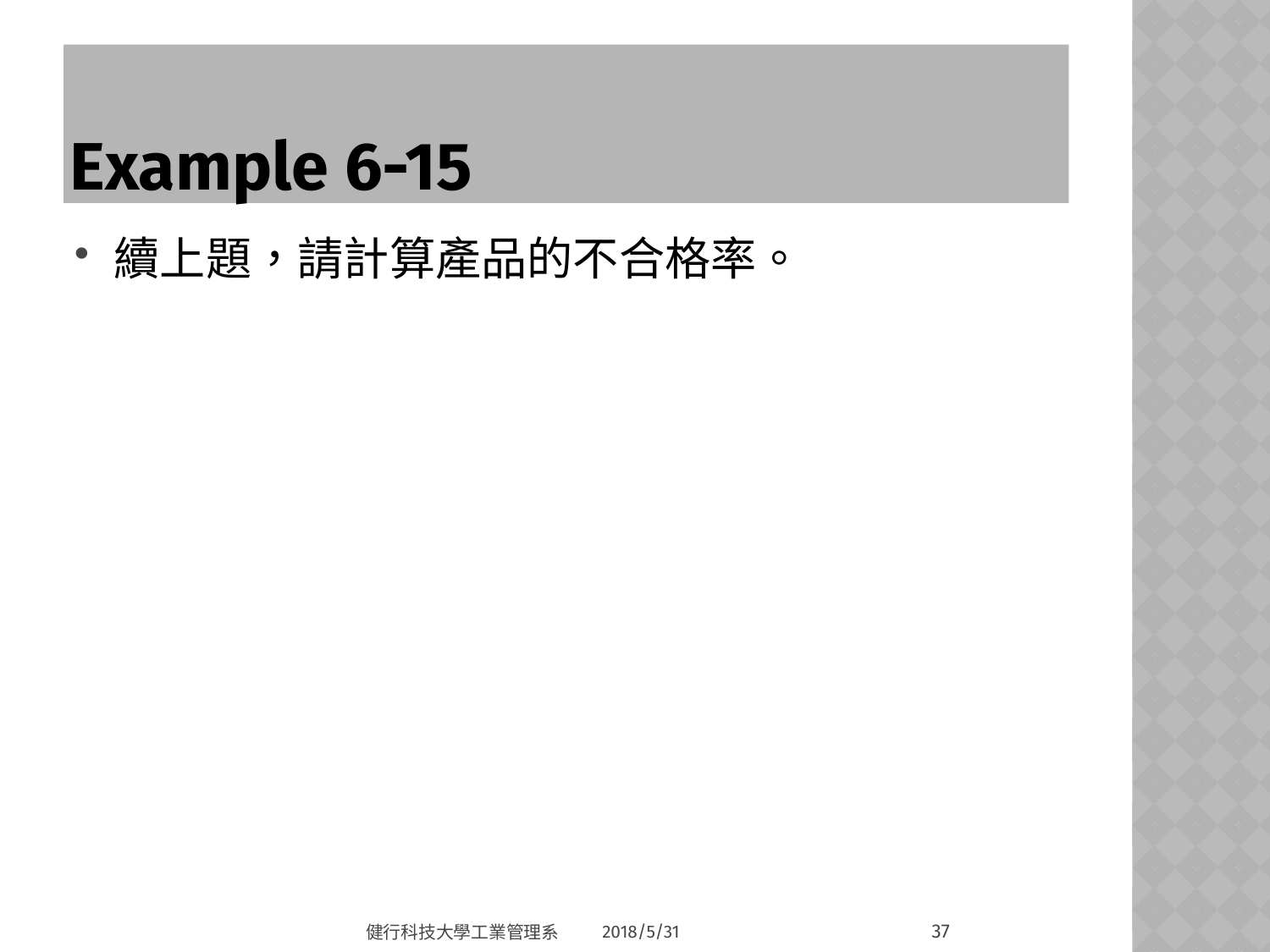

# Example 6-15
續上題，請計算產品的不合格率。
37
健行科技大學工業管理系
2018/5/31